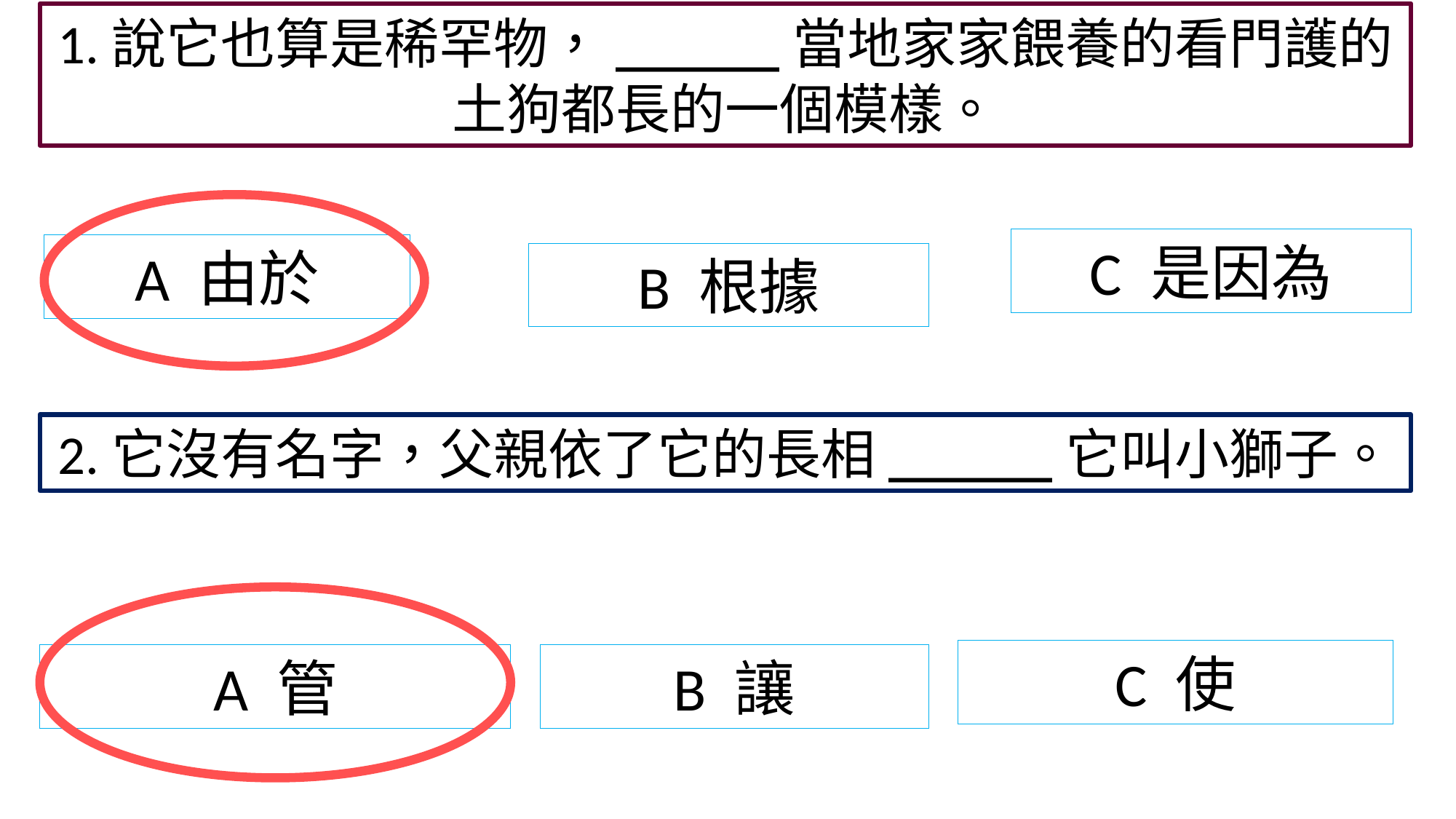

1.說它也算是稀罕物，_____當地家家餵養的看門護的土狗都長的一個模樣。

C 是因為
A 由於
B 根據
2.它沒有名字，父親依了它的長相_____它叫小獅子。

C 使
A 管
B 讓